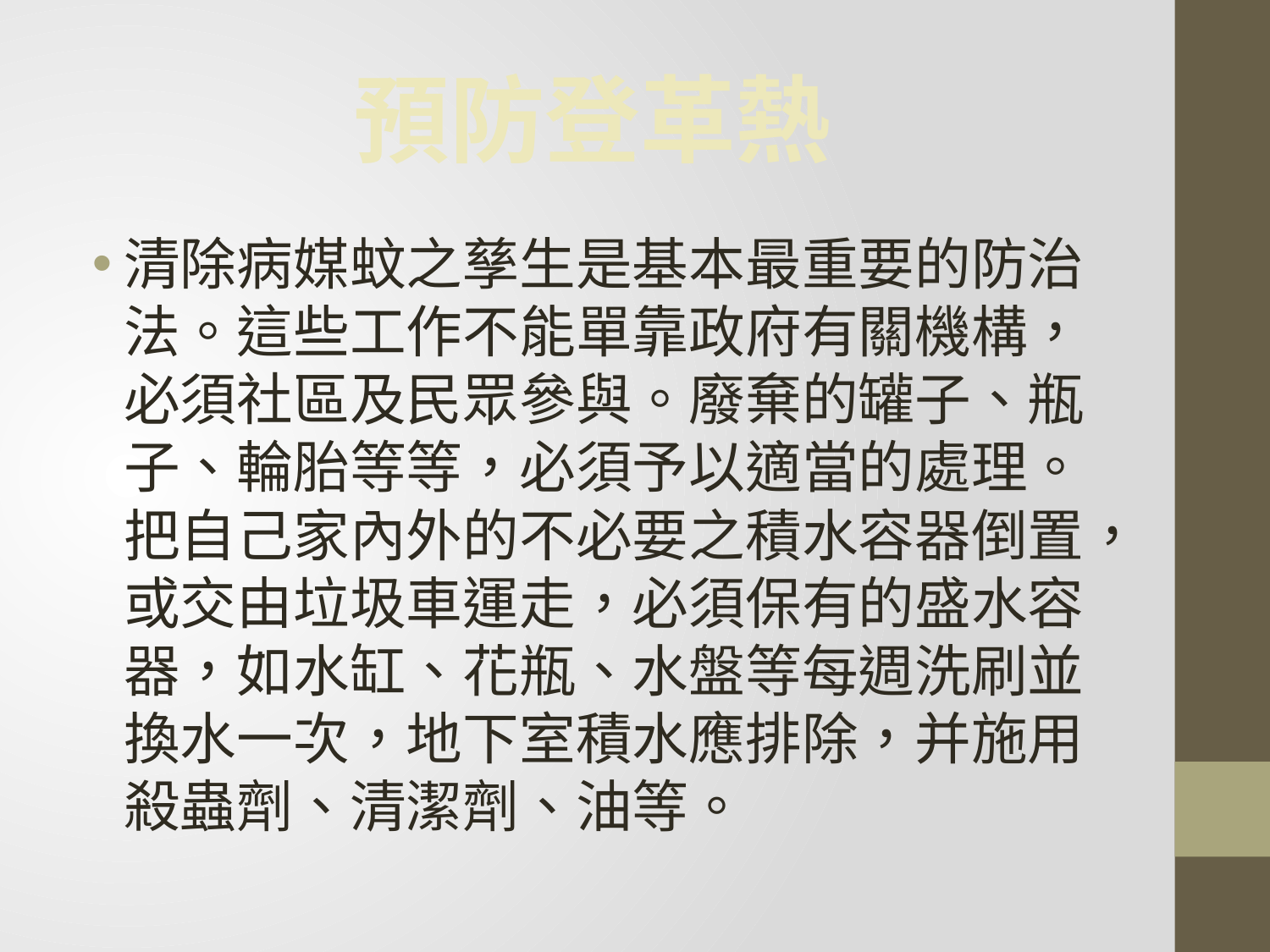

# 預防登革熱
清除病媒蚊之孳生是基本最重要的防治法。這些工作不能單靠政府有關機構，必須社區及民眾參與。廢棄的罐子、瓶子、輪胎等等，必須予以適當的處理。把自己家內外的不必要之積水容器倒置，或交由垃圾車運走，必須保有的盛水容器，如水缸、花瓶、水盤等每週洗刷並換水一次，地下室積水應排除，并施用殺蟲劑、清潔劑、油等。